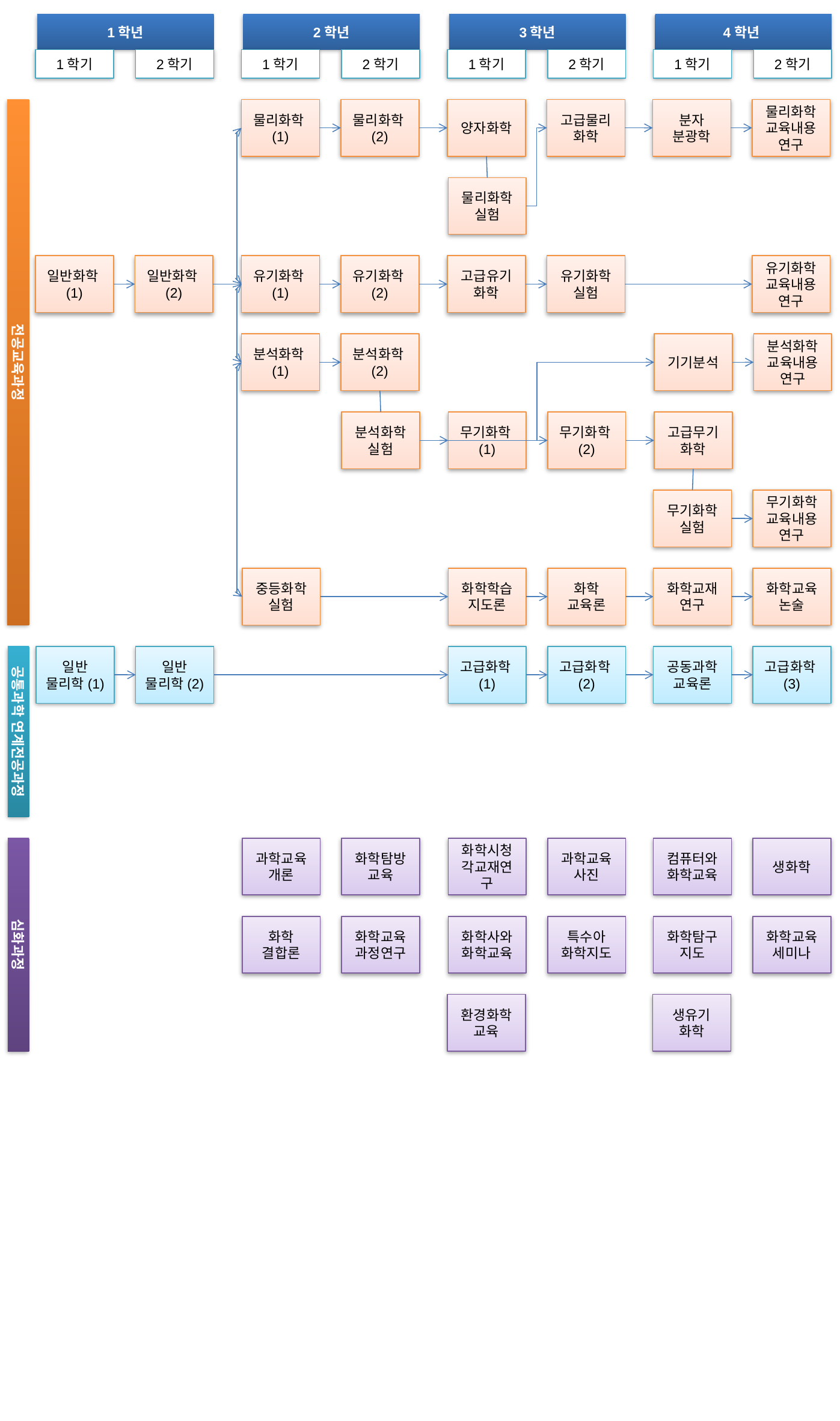

1학년
2학년
3학년
4학년
1학기
2학기
1학기
2학기
1학기
2학기
1학기
2학기
전공교육과정
물리화학(1)
물리화학(2)
양자화학
고급물리화학
분자
분광학
물리화학교육내용연구
물리화학실험
일반화학(1)
일반화학(2)
유기화학(1)
유기화학(2)
고급유기화학
유기화학실험
유기화학교육내용연구
분석화학(1)
분석화학(2)
기기분석
분석화학교육내용연구
분석화학실험
무기화학(1)
무기화학(2)
고급무기화학
무기화학실험
무기화학교육내용연구
중등화학
실험
화학학습지도론
화학
교육론
화학교재연구
화학교육논술
공통과학 연계전공과정
일반
물리학(1)
일반
물리학(2)
고급화학(1)
고급화학(2)
공동과학
교육론
고급화학(3)
심화과정
과학교육개론
화학탐방교육
화학시청각교재연구
과학교육사진
컴퓨터와 화학교육
생화학
화학
결합론
화학교육과정연구
화학사와 화학교육
특수아
화학지도
화학탐구지도
화학교육세미나
환경화학교육
생유기
화학